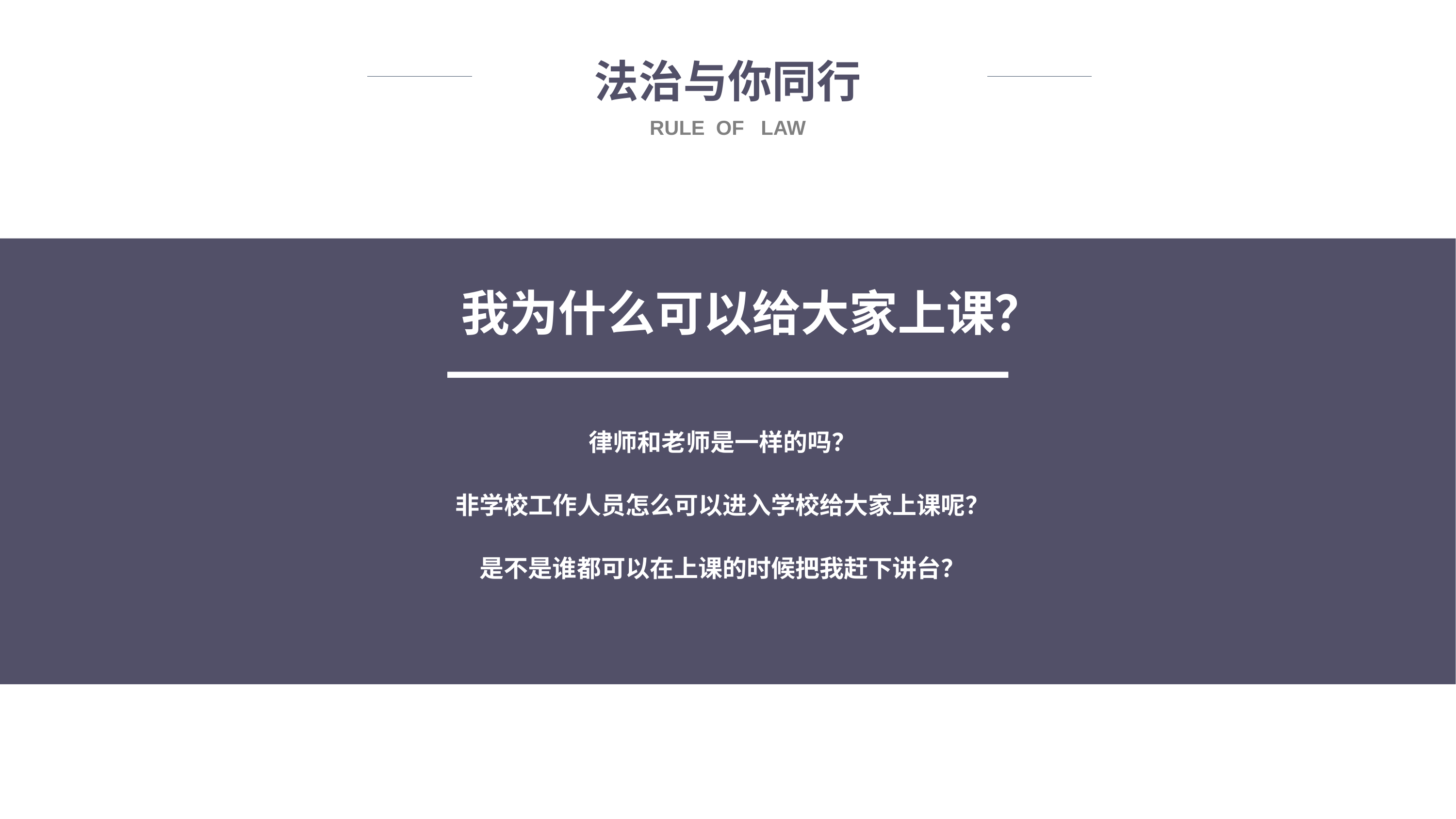

法治与你同行
RULE  OF   LAW

我为什么可以给大家上课？

律师和老师是一样的吗？
非学校工作人员怎么可以进入学校给大家上课呢？
是不是谁都可以在上课的时候把我赶下讲台？